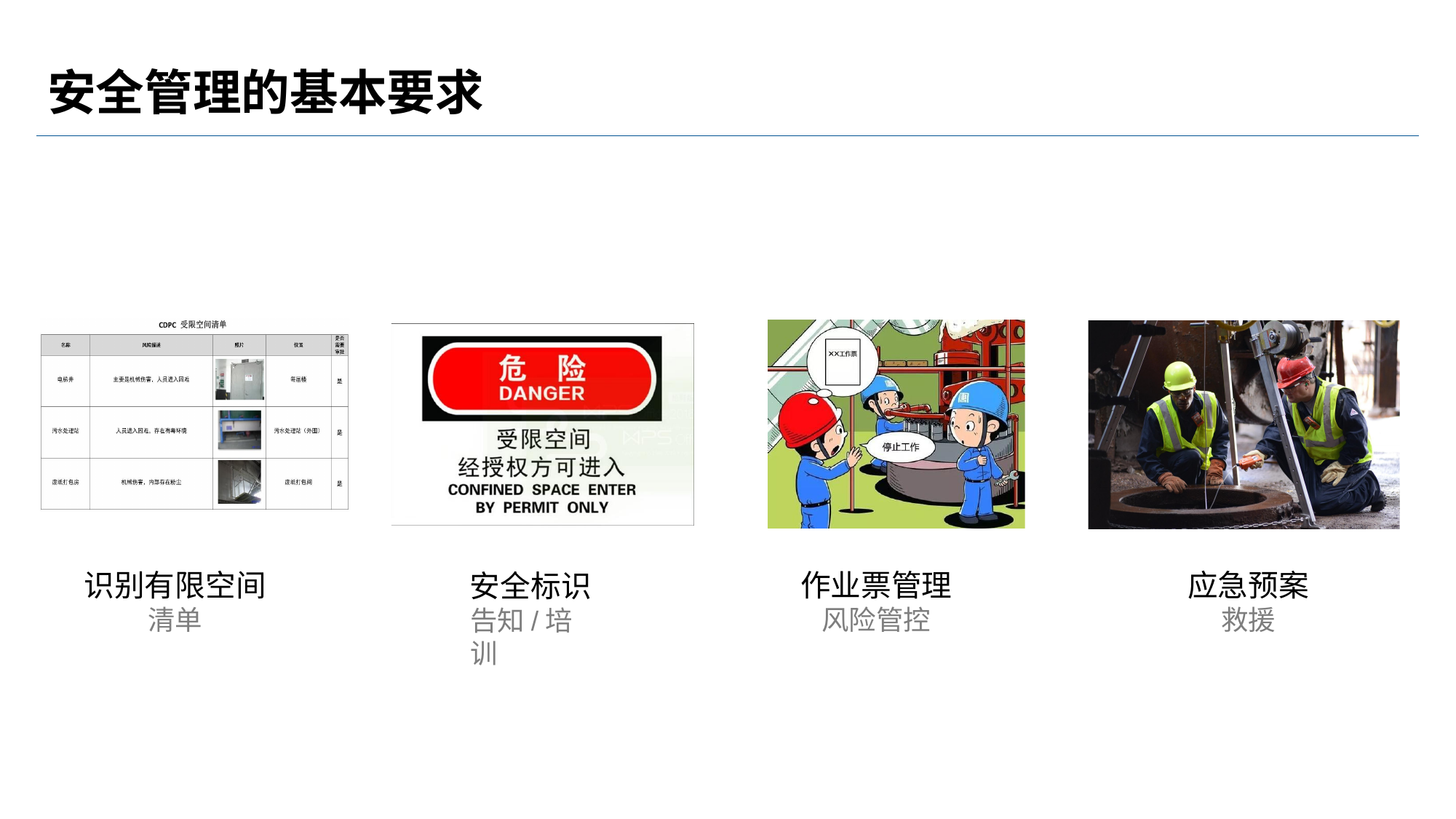

# 安全管理的基本要求

识别有限空间
清单
作业票管理
风险管控
应急预案
救援
安全标识
告知/培训
22